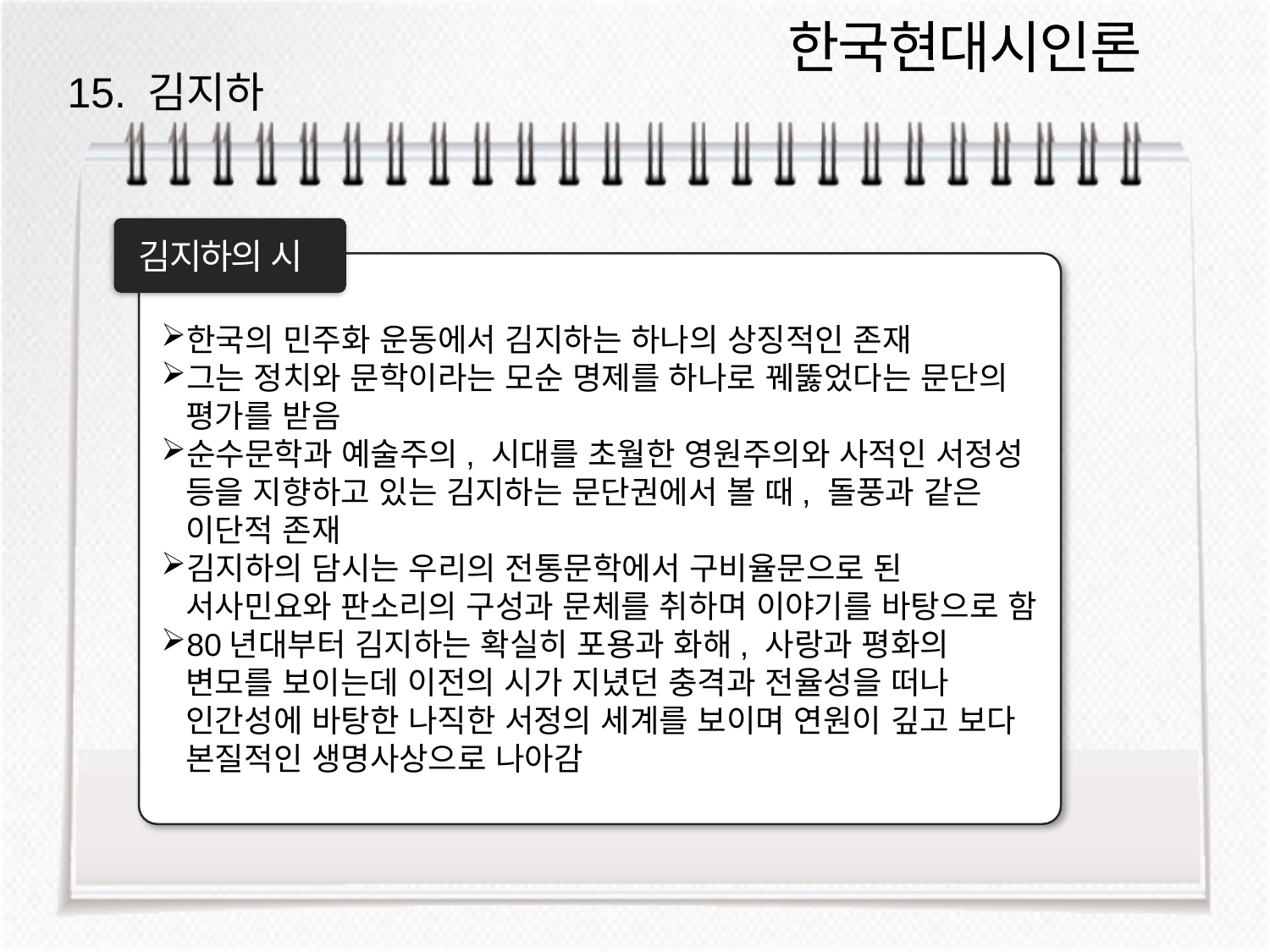

15. 김지하

김지하의 시

한국의 민주화 운동에서 김지하는 하나의 상징적인 존재
그는 정치와 문학이라는 모순 명제를 하나로 꿰뚫었다는 문단의 평가를 받음
순수문학과 예술주의, 시대를 초월한 영원주의와 사적인 서정성 등을 지향하고 있는 김지하는 문단권에서 볼 때, 돌풍과 같은 이단적 존재
김지하의 담시는 우리의 전통문학에서 구비율문으로 된 서사민요와 판소리의 구성과 문체를 취하며 이야기를 바탕으로 함
80년대부터 김지하는 확실히 포용과 화해, 사랑과 평화의 변모를 보이는데 이전의 시가 지녔던 충격과 전율성을 떠나 인간성에 바탕한 나직한 서정의 세계를 보이며 연원이 깊고 보다 본질적인 생명사상으로 나아감